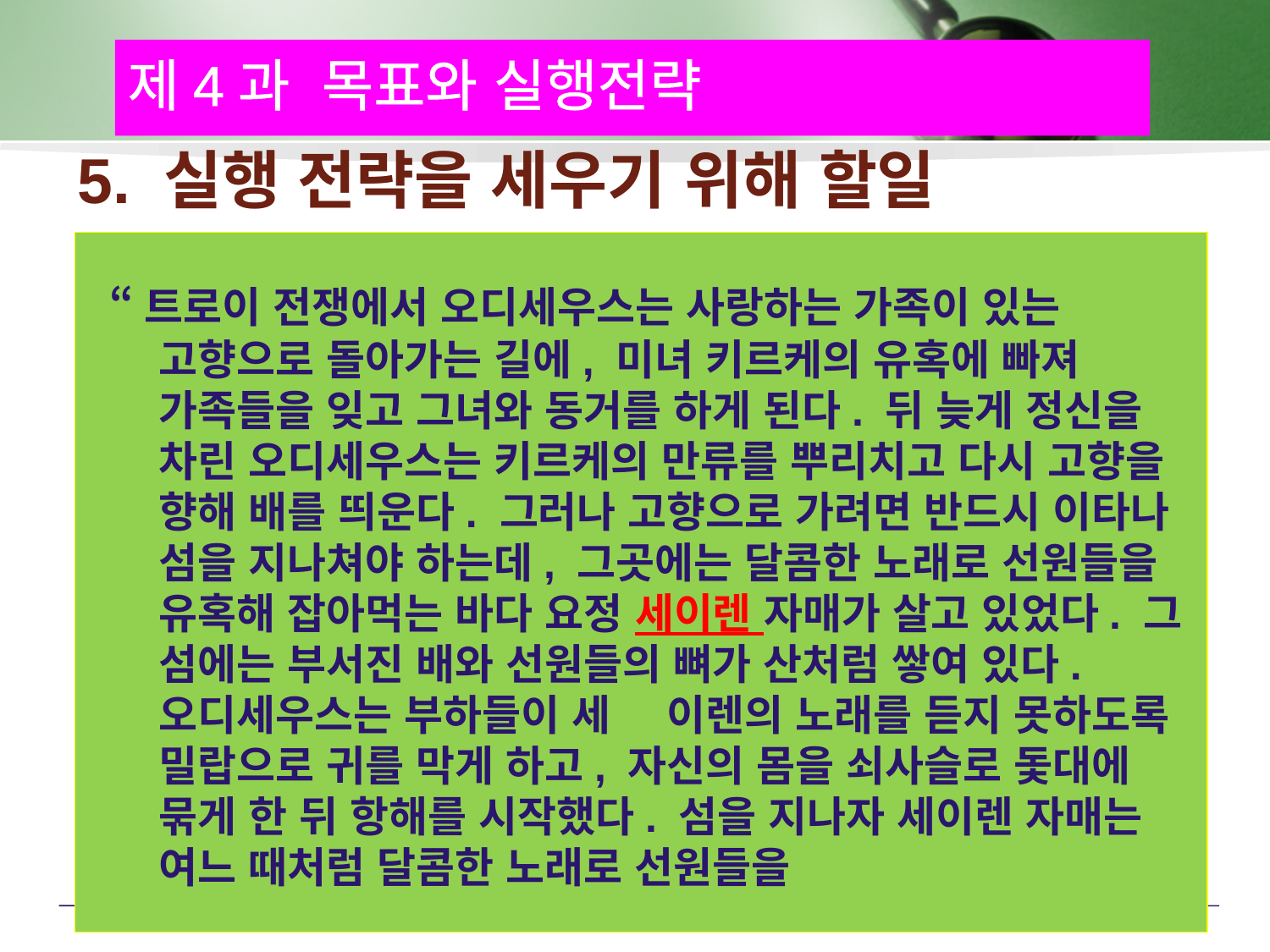

제4과  목표와 실행전략
# 5. 실행 전략을 세우기 위해 할일

  “트로이 전쟁에서 오디세우스는 사랑하는 가족이 있는 고향으로 돌아가는 길에, 미녀 키르케의 유혹에 빠져 가족들을 잊고 그녀와 동거를 하게 된다. 뒤 늦게 정신을 차린 오디세우스는 키르케의 만류를 뿌리치고 다시 고향을 향해 배를 띄운다. 그러나 고향으로 가려면 반드시 이타나 섬을 지나쳐야 하는데, 그곳에는 달콤한 노래로 선원들을 유혹해 잡아먹는 바다 요정 세이렌 자매가 살고 있었다. 그 섬에는 부서진 배와 선원들의 뼈가 산처럼 쌓여 있다. 오디세우스는 부하들이 세	이렌의 노래를 듣지 못하도록 밀랍으로 귀를 막게 하고, 자신의 몸을 쇠사슬로 돛대에 묶게 한 뒤 항해를 시작했다. 섬을 지나자 세이렌 자매는 여느 때처럼 달콤한 노래로 선원들을